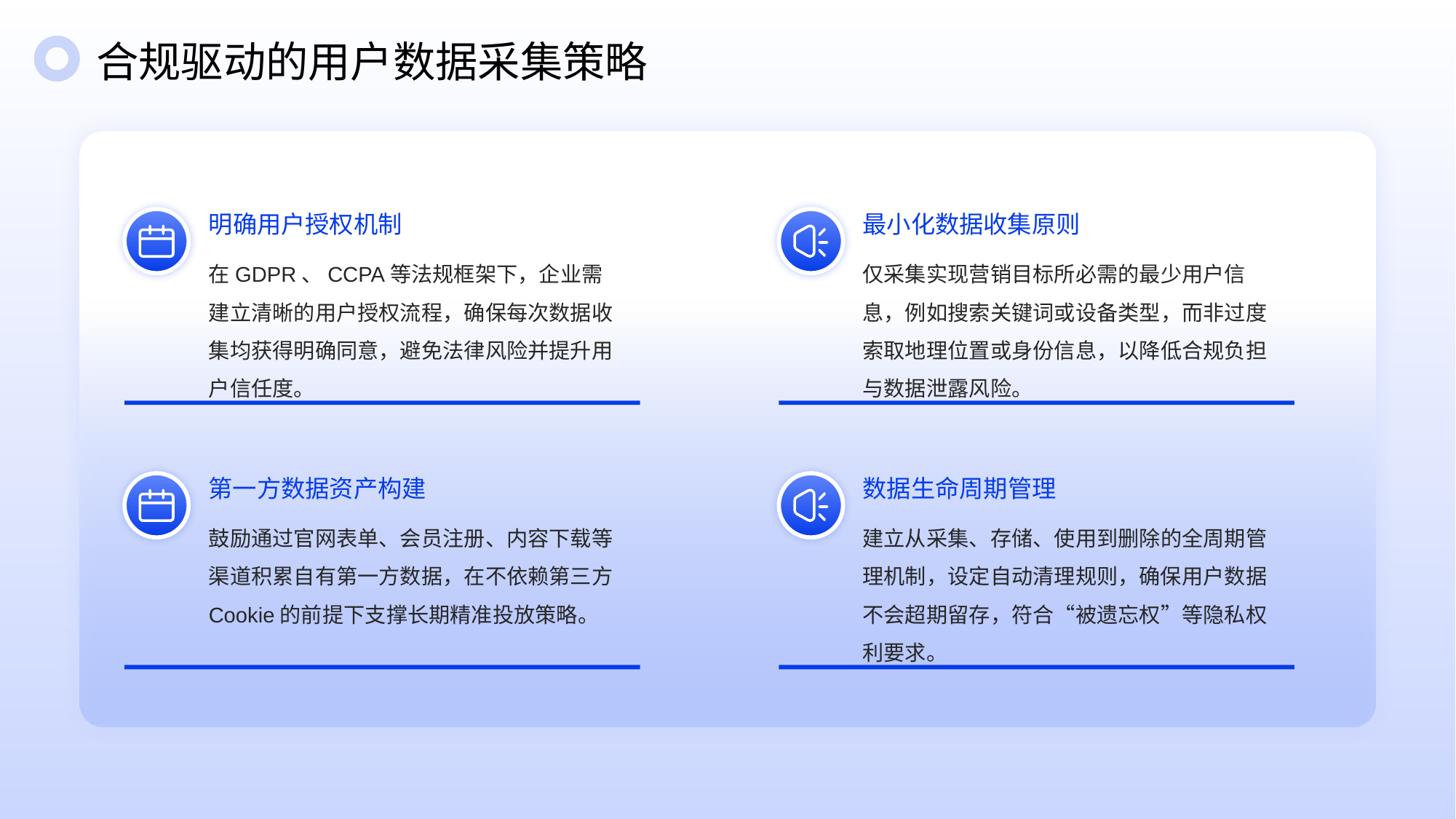

合规驱动的用户数据采集策略

明确用户授权机制
最小化数据收集原则

在GDPR、CCPA等法规框架下，企业需建立清晰的用户授权流程，确保每次数据收集均获得明确同意，避免法律风险并提升用户信任度。
仅采集实现营销目标所必需的最少用户信息，例如搜索关键词或设备类型，而非过度索取地理位置或身份信息，以降低合规负担与数据泄露风险。

第一方数据资产构建
数据生命周期管理

鼓励通过官网表单、会员注册、内容下载等渠道积累自有第一方数据，在不依赖第三方Cookie的前提下支撑长期精准投放策略。
建立从采集、存储、使用到删除的全周期管理机制，设定自动清理规则，确保用户数据不会超期留存，符合“被遗忘权”等隐私权利要求。